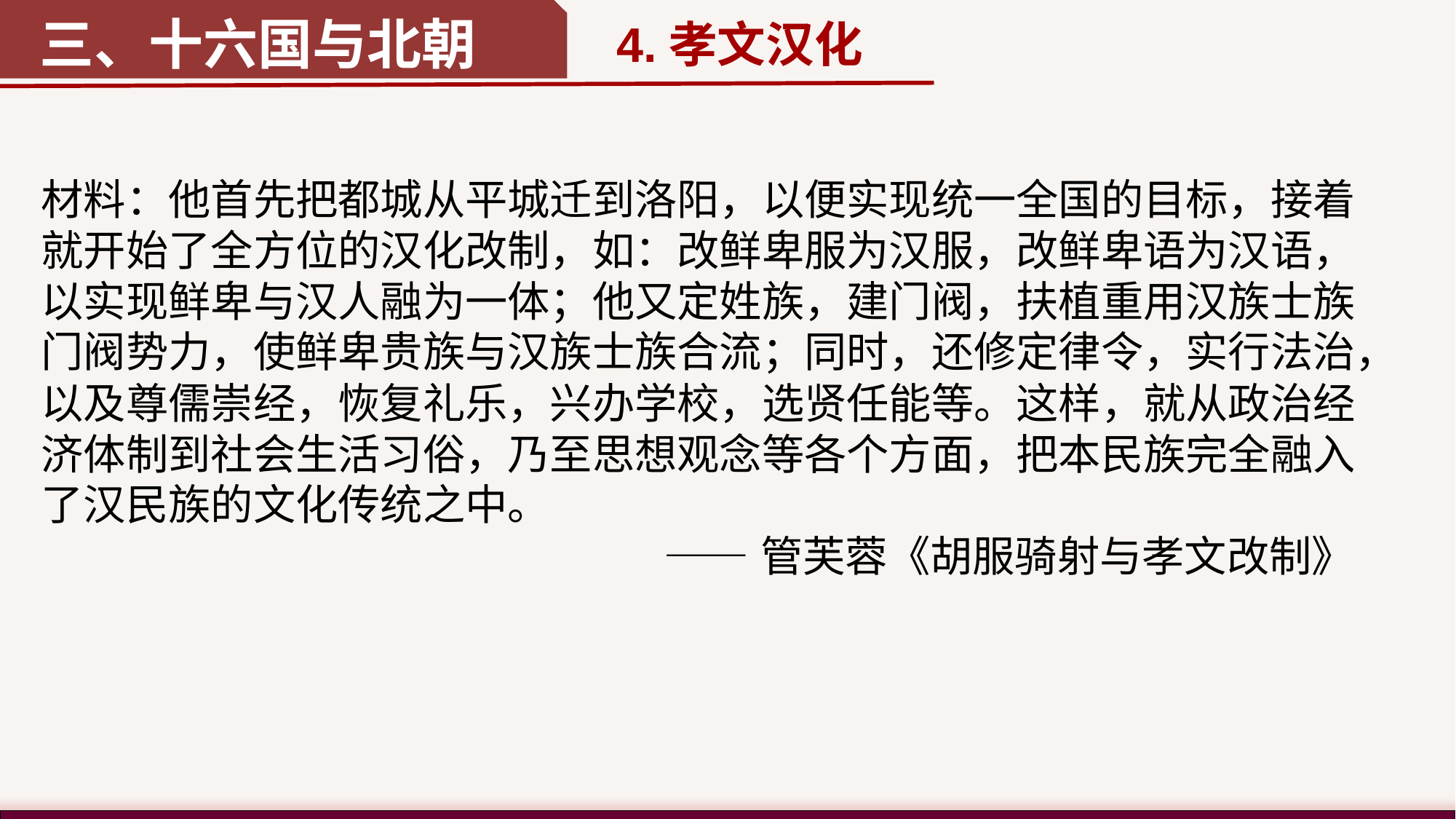

三、十六国与北朝
4.孝文汉化
材料：他首先把都城从平城迁到洛阳，以便实现统一全国的目标，接着就开始了全方位的汉化改制，如：改鲜卑服为汉服，改鲜卑语为汉语，以实现鲜卑与汉人融为一体；他又定姓族，建门阀，扶植重用汉族士族门阀势力，使鲜卑贵族与汉族士族合流；同时，还修定律令，实行法治，以及尊儒崇经，恢复礼乐，兴办学校，选贤任能等。这样，就从政治经济体制到社会生活习俗，乃至思想观念等各个方面，把本民族完全融入了汉民族的文化传统之中。
                                                                  ——管芙蓉《胡服骑射与孝文改制》